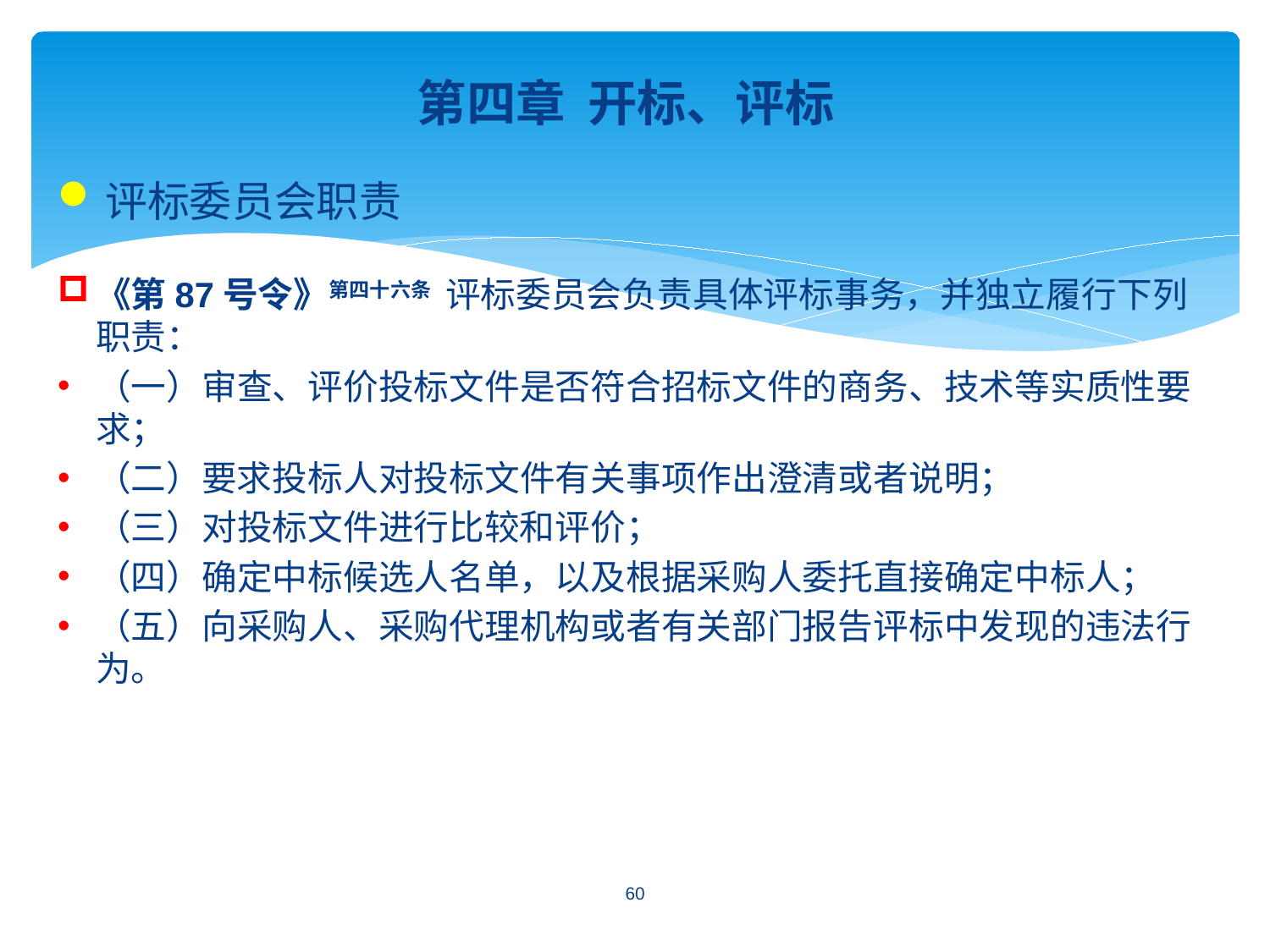

第四章  开标、评标
评标委员会职责
《第87号令》第四十六条   评标委员会负责具体评标事务，并独立履行下列职责：
（一）审查、评价投标文件是否符合招标文件的商务、技术等实质性要求；
（二）要求投标人对投标文件有关事项作出澄清或者说明；
（三）对投标文件进行比较和评价；
（四）确定中标候选人名单，以及根据采购人委托直接确定中标人；
（五）向采购人、采购代理机构或者有关部门报告评标中发现的违法行为。

60